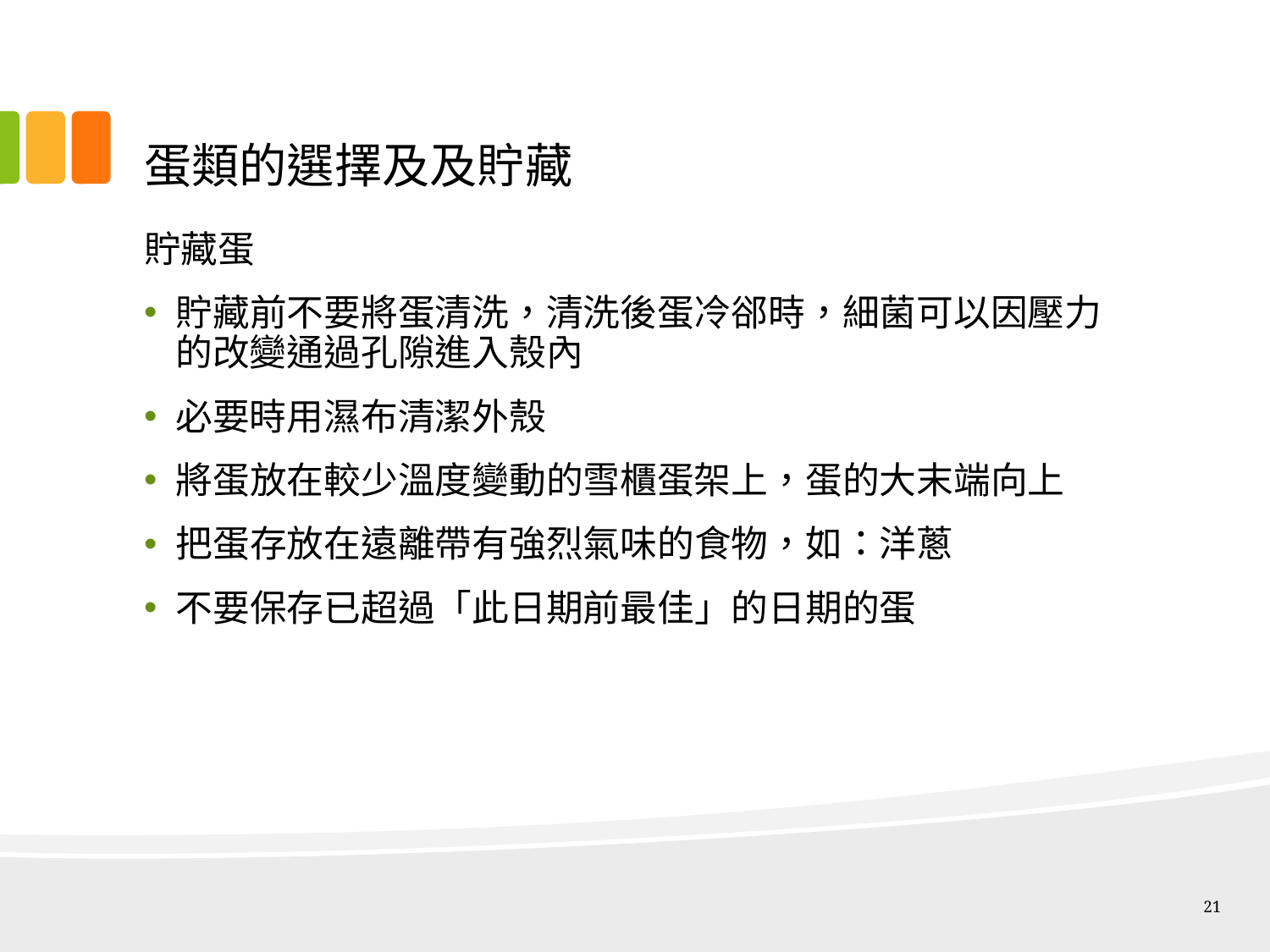

# 蛋類的選擇及及貯藏
貯藏蛋
貯藏前不要將蛋清洗，清洗後蛋冷郤時，細菌可以因壓力的改變通過孔隙進入殼內
必要時用濕布清潔外殼
將蛋放在較少溫度變動的雪櫃蛋架上，蛋的大末端向上
把蛋存放在遠離帶有強烈氣味的食物，如：洋蔥
不要保存已超過「此日期前最佳」的日期的蛋
21